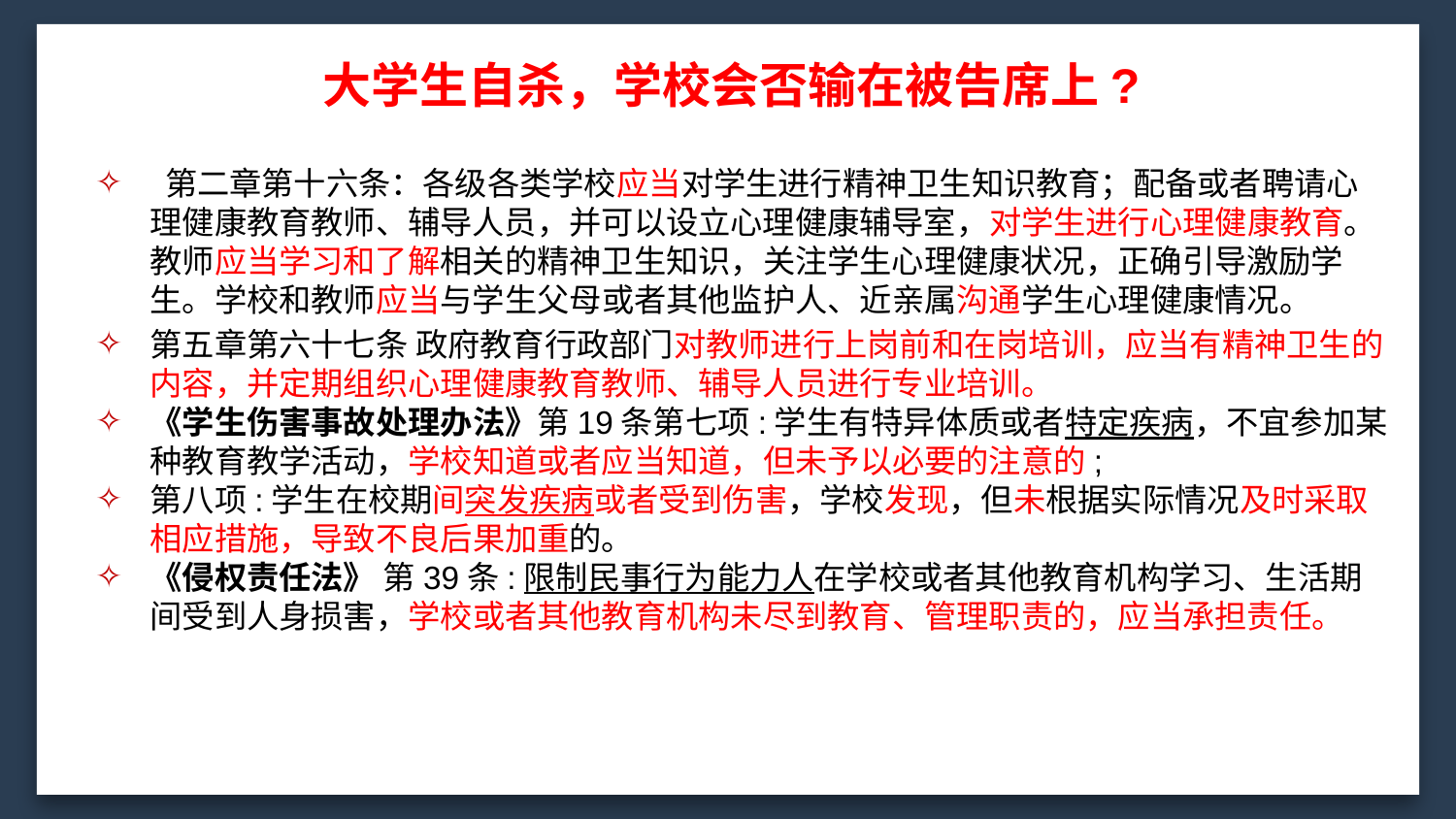

大学生自杀，学校会否输在被告席上?
 第二章第十六条：各级各类学校应当对学生进行精神卫生知识教育；配备或者聘请心理健康教育教师、辅导人员，并可以设立心理健康辅导室，对学生进行心理健康教育。教师应当学习和了解相关的精神卫生知识，关注学生心理健康状况，正确引导激励学生。学校和教师应当与学生父母或者其他监护人、近亲属沟通学生心理健康情况。
第五章第六十七条 政府教育行政部门对教师进行上岗前和在岗培训，应当有精神卫生的内容，并定期组织心理健康教育教师、辅导人员进行专业培训。
《学生伤害事故处理办法》第19条第七项:学生有特异体质或者特定疾病，不宜参加某种教育教学活动，学校知道或者应当知道，但未予以必要的注意的;
第八项:学生在校期间突发疾病或者受到伤害，学校发现，但未根据实际情况及时采取相应措施，导致不良后果加重的。
《侵权责任法》 第39条:限制民事行为能力人在学校或者其他教育机构学习、生活期间受到人身损害，学校或者其他教育机构未尽到教育、管理职责的，应当承担责任。